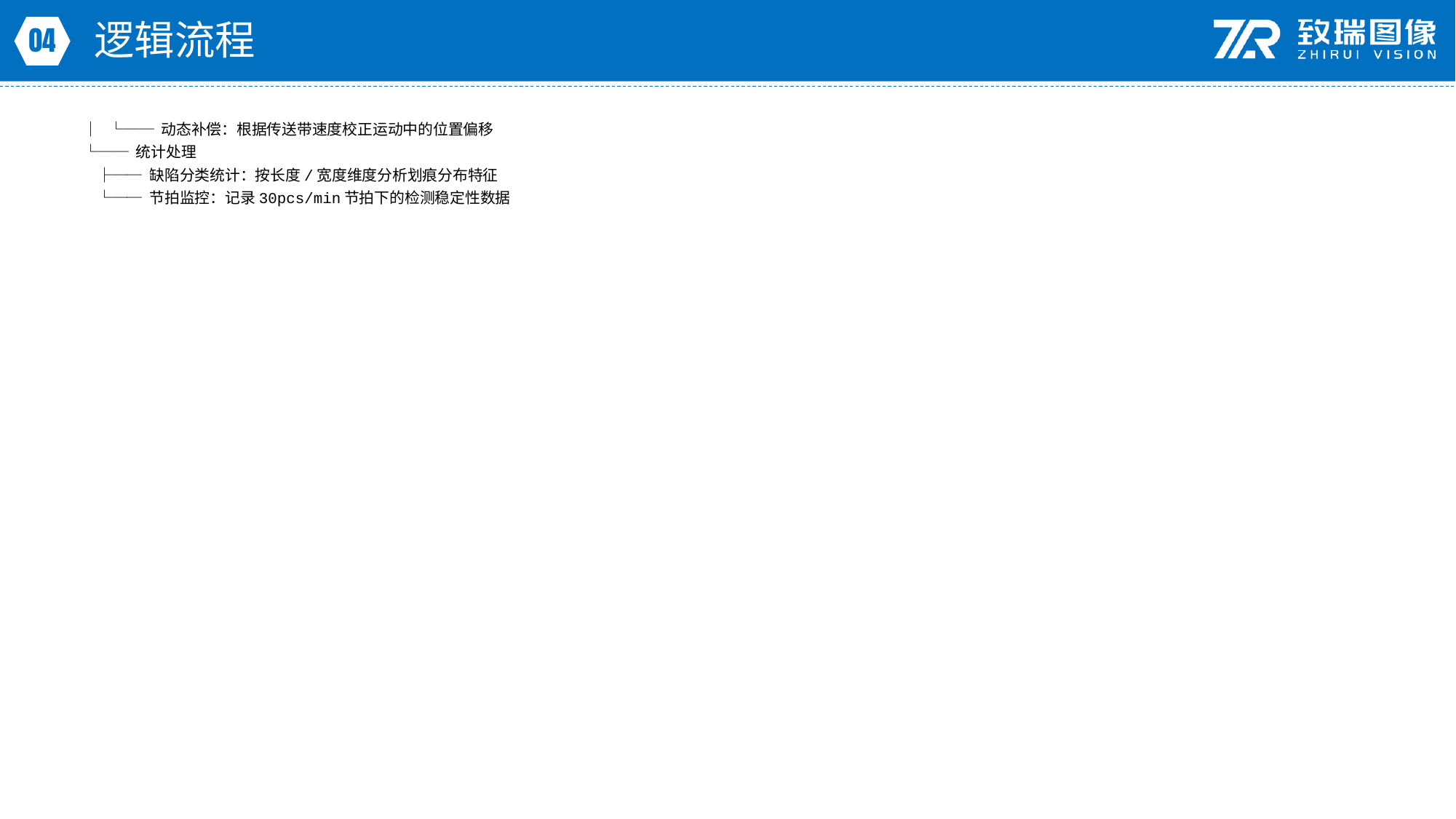

逻辑流程
04

│   └── 动态补偿：根据传送带速度校正运动中的位置偏移
└── 统计处理
    ├── 缺陷分类统计：按长度/宽度维度分析划痕分布特征
    └── 节拍监控：记录30pcs/min节拍下的检测稳定性数据